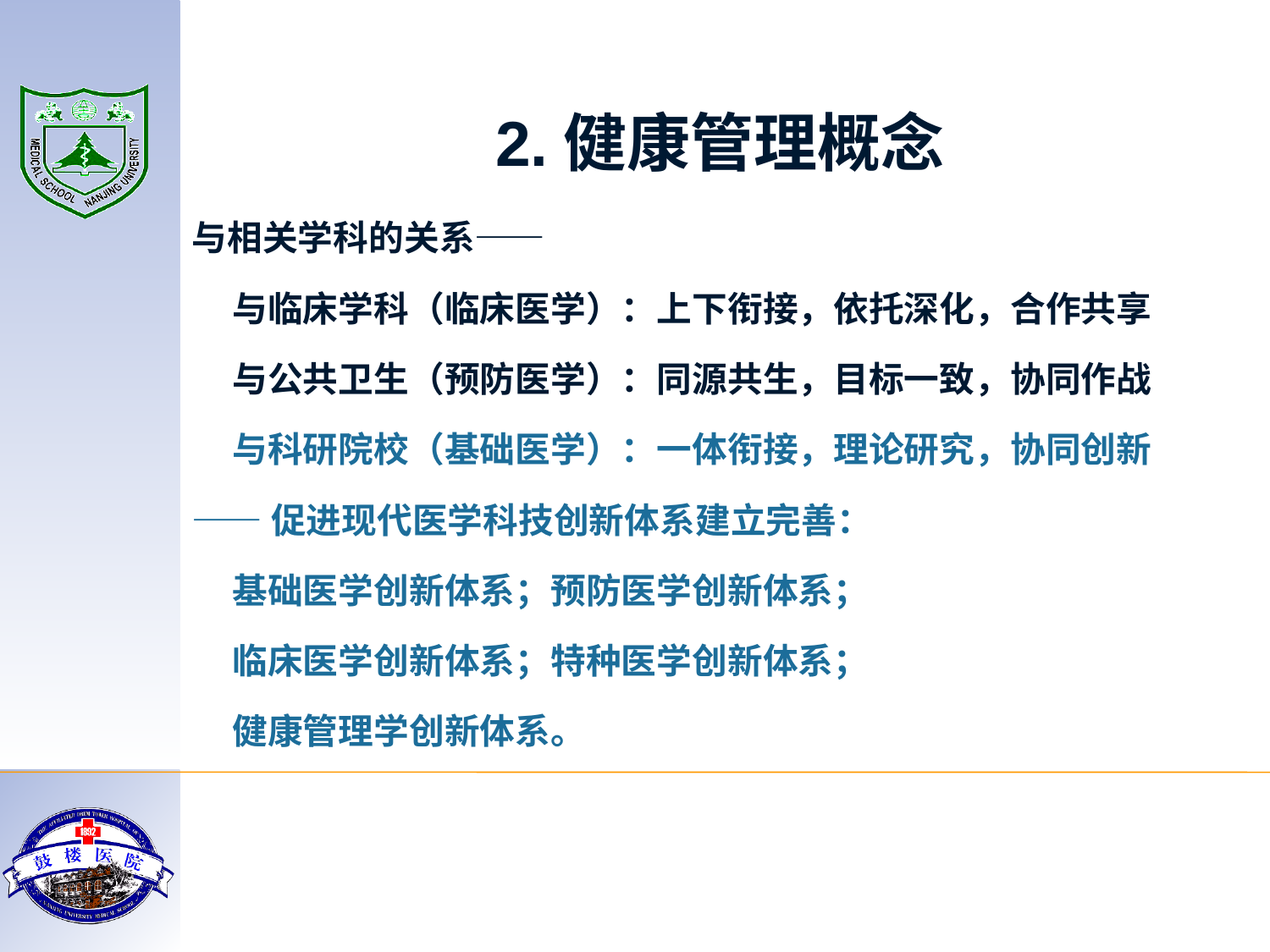

# 2.健康管理概念
与相关学科的关系——
    与临床学科（临床医学）：上下衔接，依托深化，合作共享
    与公共卫生（预防医学）：同源共生，目标一致，协同作战
    与科研院校（基础医学）：一体衔接，理论研究，协同创新
——促进现代医学科技创新体系建立完善：
    基础医学创新体系；预防医学创新体系；
    临床医学创新体系；特种医学创新体系；
    健康管理学创新体系。